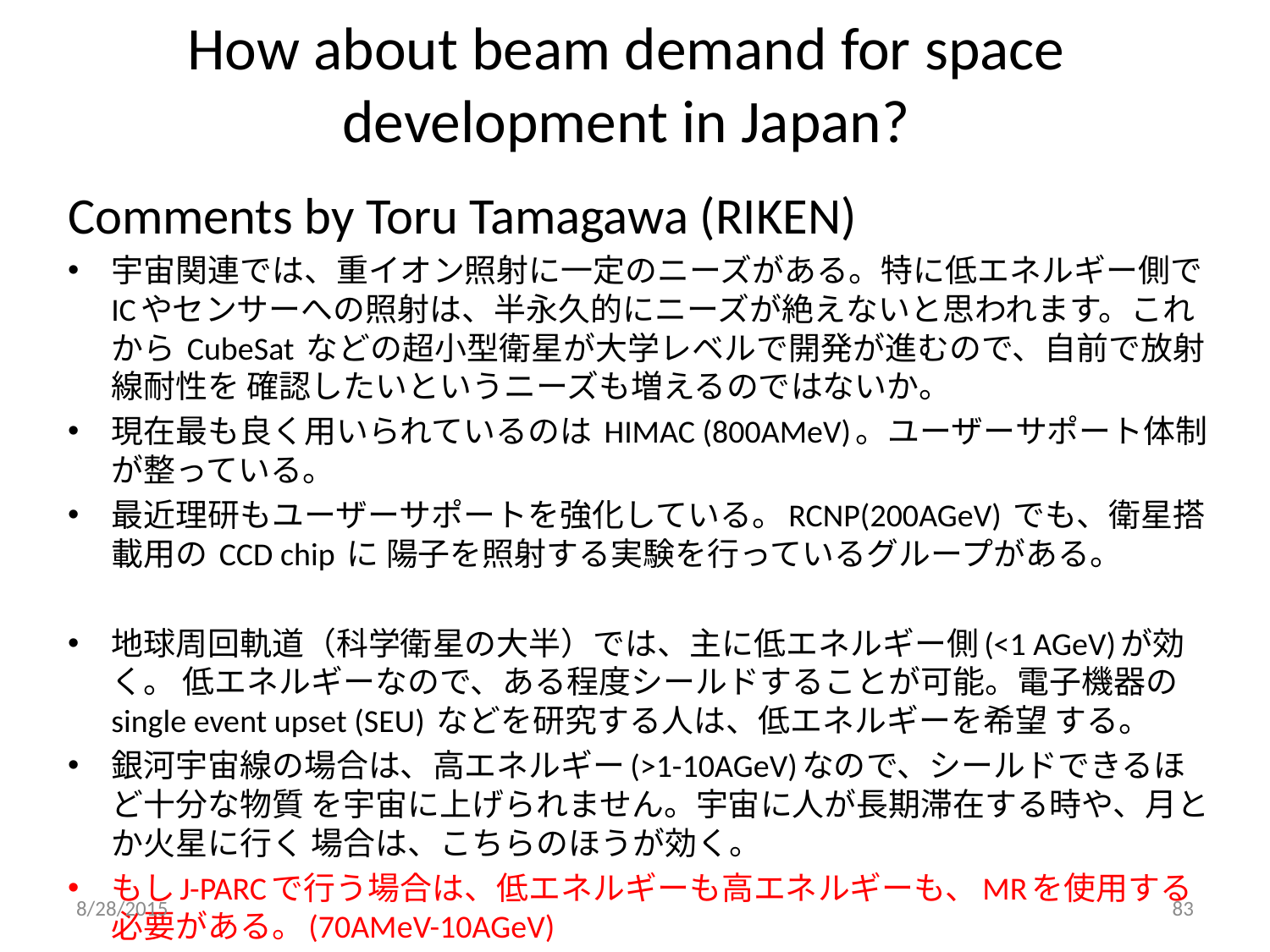

# How about beam demand for space development in Japan?
Comments by Toru Tamagawa (RIKEN)
宇宙関連では、重イオン照射に一定のニーズがある。特に低エネルギー側でICやセンサーへの照射は、半永久的にニーズが絶えないと思われます。これから CubeSat などの超小型衛星が大学レベルで開発が進むので、自前で放射線耐性を 確認したいというニーズも増えるのではないか。
現在最も良く用いられているのは HIMAC (800AMeV)。ユーザーサポート体制が整っている。
最近理研もユーザーサポートを強化している。RCNP(200AGeV) でも、衛星搭載用の CCD chip に 陽子を照射する実験を行っているグループがある。

地球周回軌道（科学衛星の大半）では、主に低エネルギー側(<1 AGeV)が効く。 低エネルギーなので、ある程度シールドすることが可能。電子機器の single event upset (SEU) などを研究する人は、低エネルギーを希望 する。
銀河宇宙線の場合は、高エネルギー(>1-10AGeV)なので、シールドできるほど十分な物質 を宇宙に上げられません。宇宙に人が長期滞在する時や、月とか火星に行く 場合は、こちらのほうが効く。
もしJ-PARCで行う場合は、低エネルギーも高エネルギーも、MRを使用する必要がある。(70AMeV-10AGeV)
8/28/2015
83